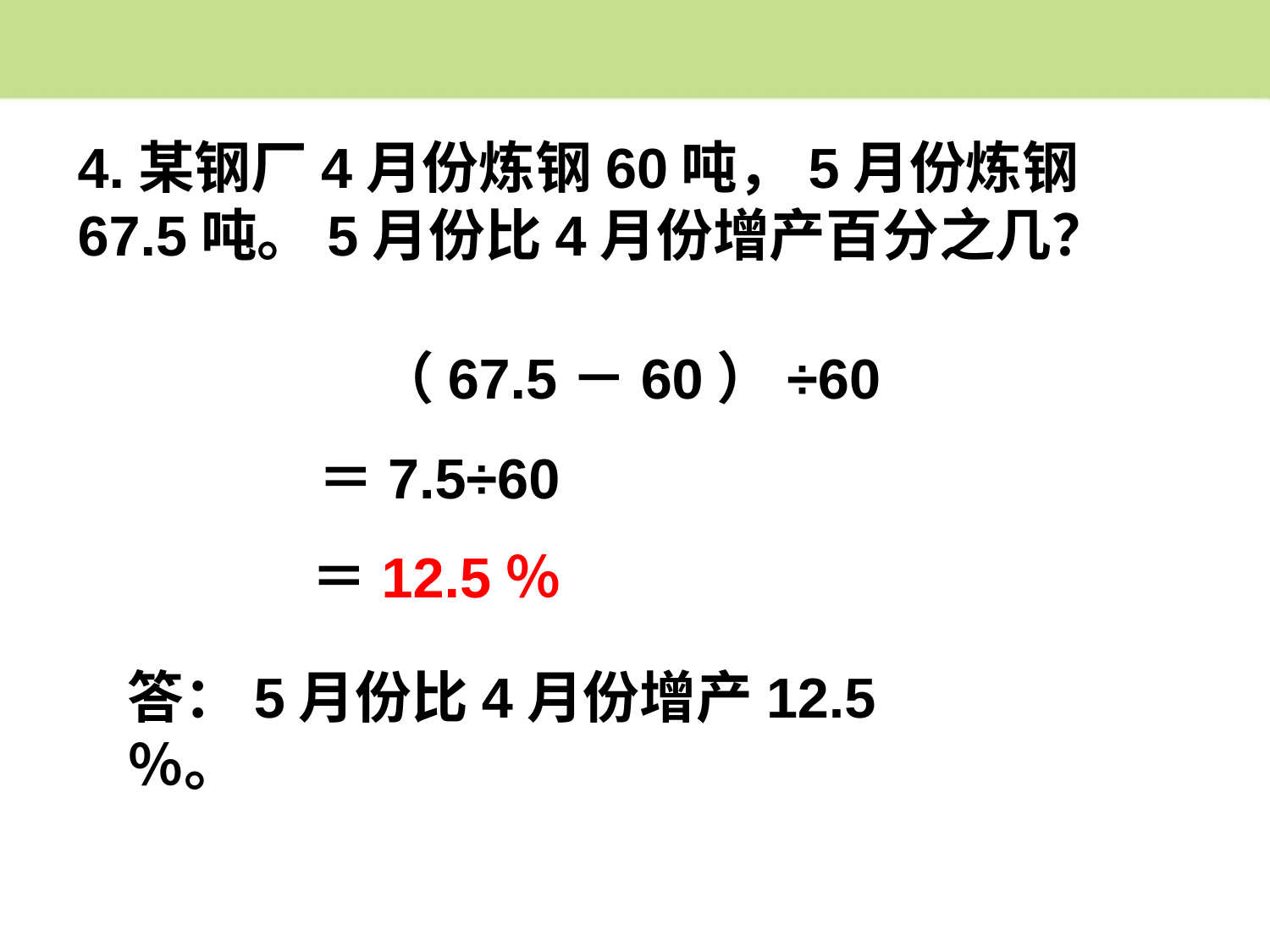

4.某钢厂4月份炼钢60吨，5月份炼钢67.5吨。5月份比4月份增产百分之几？
（67.5－60）÷60
＝7.5÷60
＝12.5％
答：5月份比4月份增产12.5％。